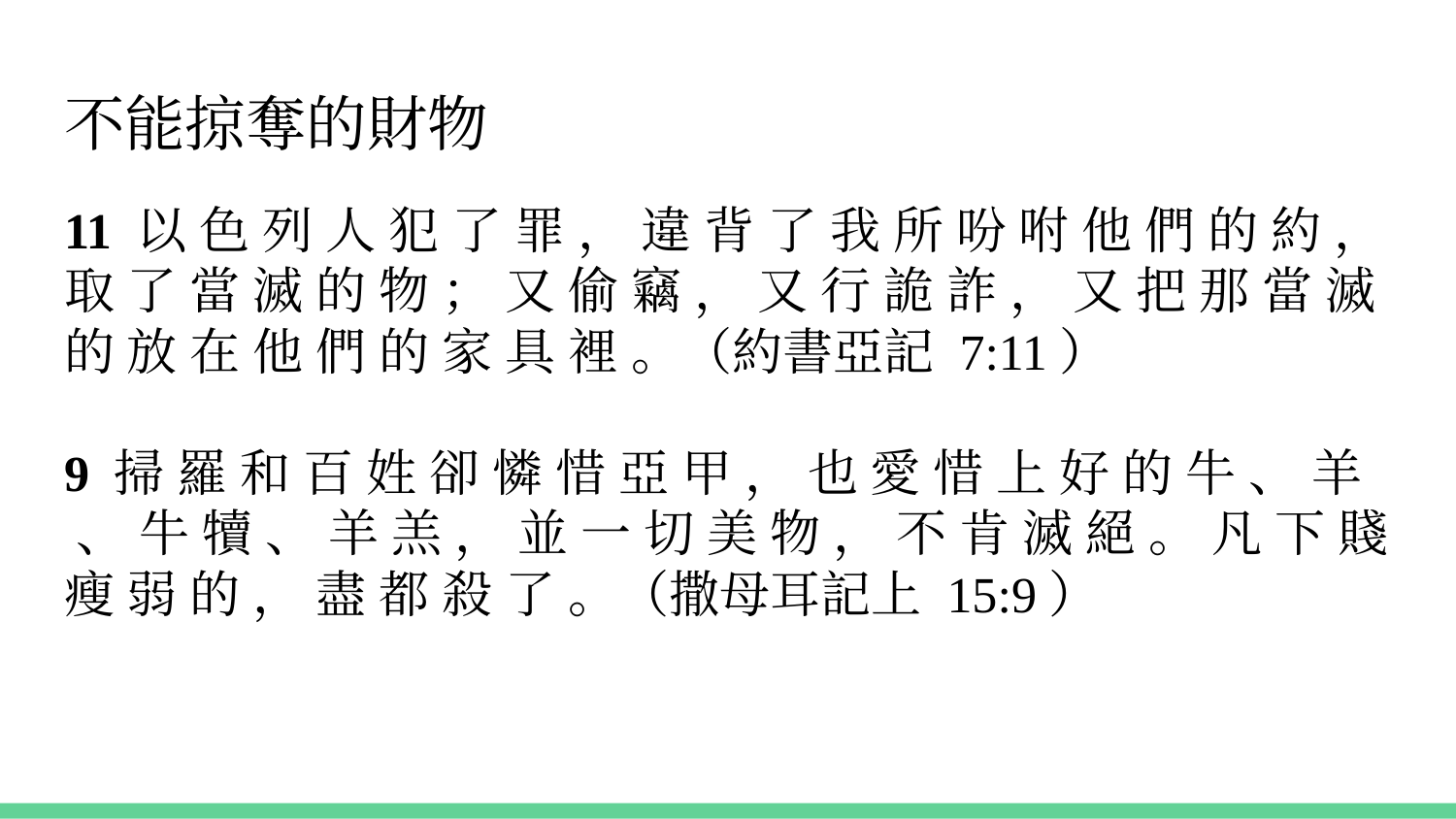

# 不能掠奪的財物
11 以 色 列 人 犯 了 罪 ， 違 背 了 我 所 吩 咐 他 們 的 約 ， 取 了 當 滅 的 物 ； 又 偷 竊 ， 又 行 詭 詐 ， 又 把 那 當 滅 的 放 在 他 們 的 家 具 裡 。（約書亞記 7:11）

9 掃 羅 和 百 姓 卻 憐 惜 亞 甲 ， 也 愛 惜 上 好 的 牛 、 羊 、 牛 犢 、 羊 羔 ， 並 一 切 美 物 ， 不 肯 滅 絕 。 凡 下 賤 瘦 弱 的 ， 盡 都 殺 了 。（撒母耳記上 15:9）